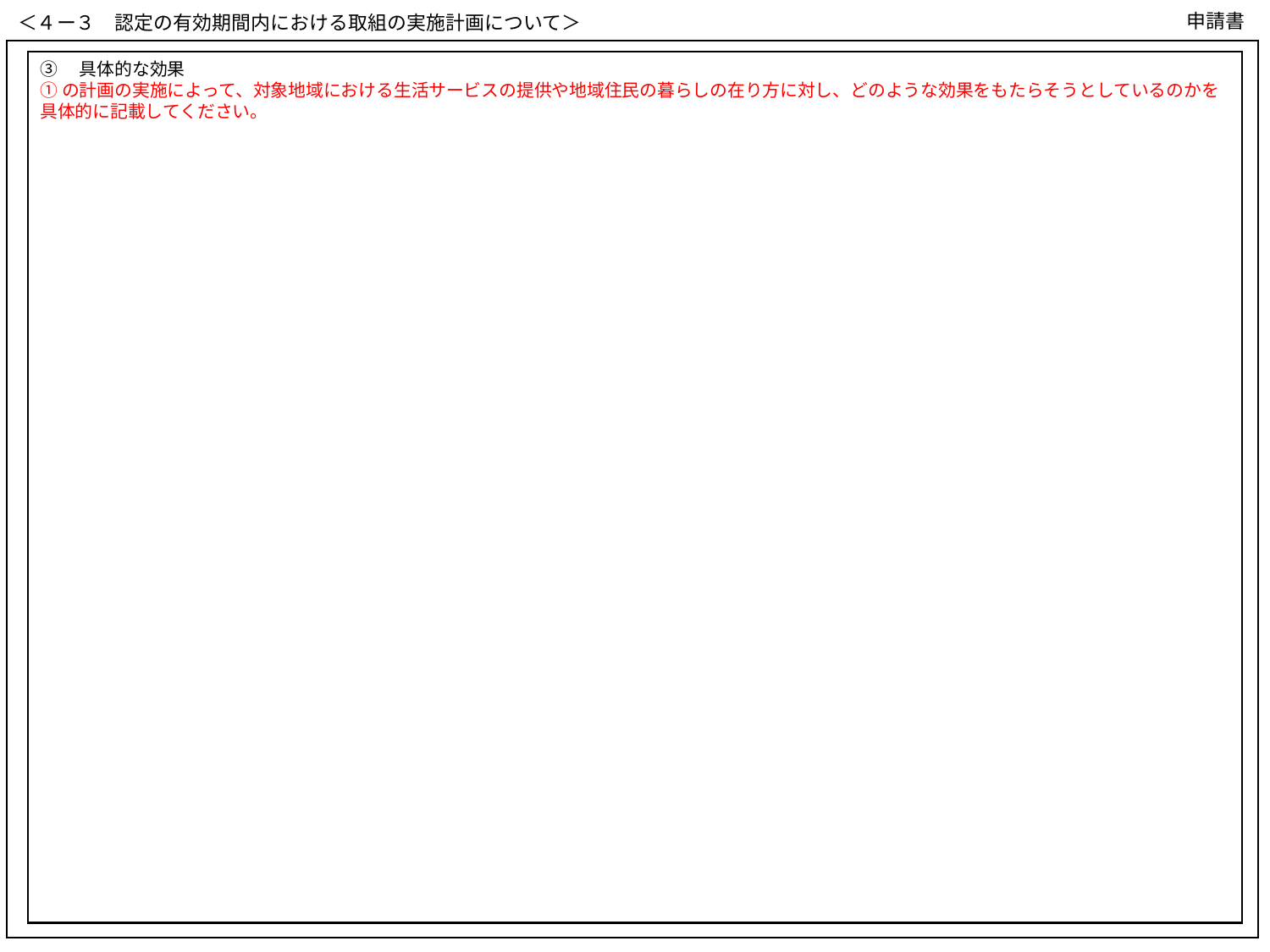

申請書
＜４ー３　認定の有効期間内における取組の実施計画について＞

③　具体的な効果
➀の計画の実施によって、対象地域における生活サービスの提供や地域住民の暮らしの在り方に対し、どのような効果をもたらそうとしているのかを具体的に記載してください。